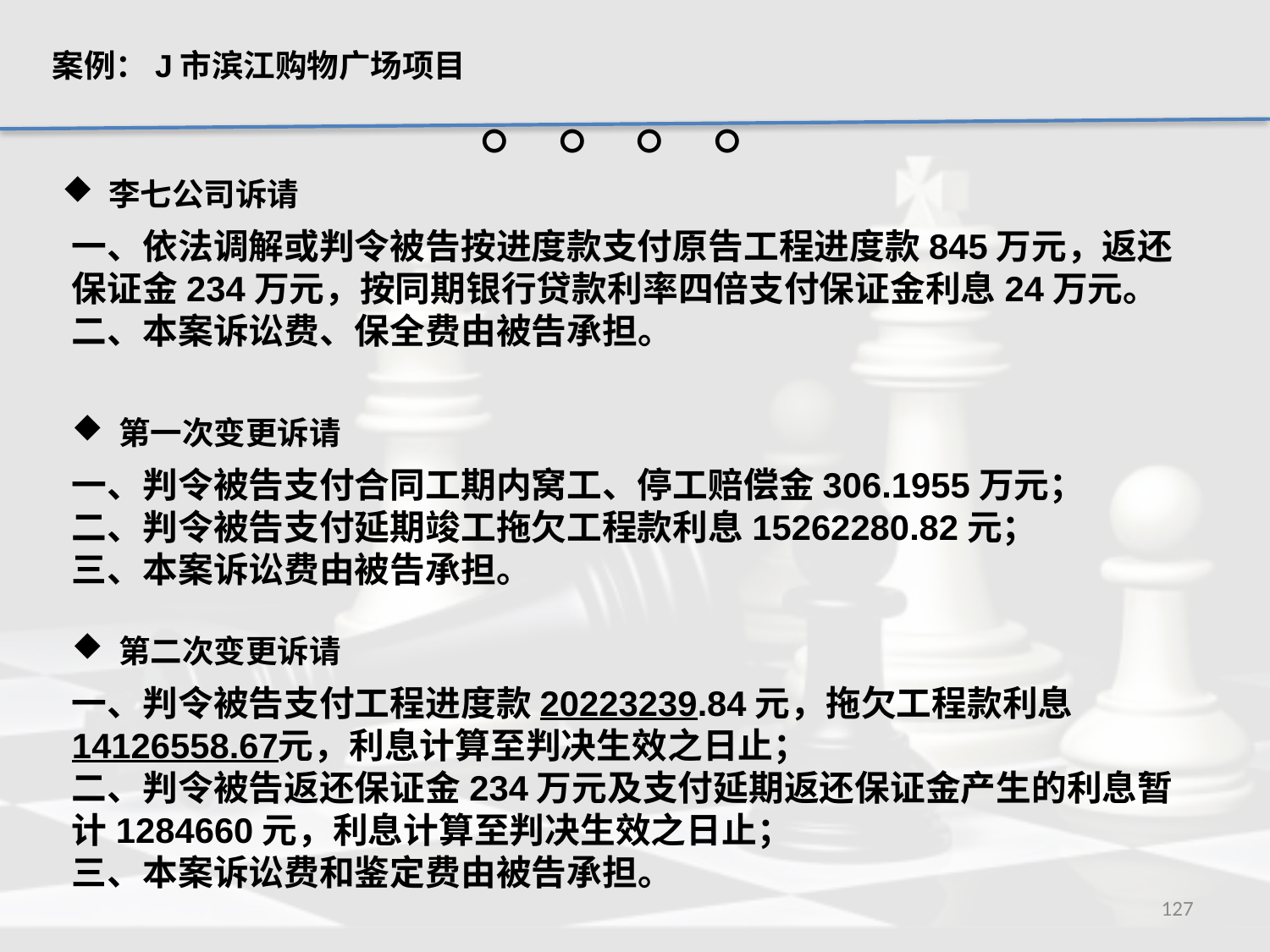

。。。。
案例：J市滨江购物广场项目
 李七公司诉请
一、依法调解或判令被告按进度款支付原告工程进度款845万元，返还保证金234万元，按同期银行贷款利率四倍支付保证金利息24万元。
二、本案诉讼费、保全费由被告承担。
 第一次变更诉请
一、判令被告支付合同工期内窝工、停工赔偿金306.1955万元；
二、判令被告支付延期竣工拖欠工程款利息15262280.82元；
三、本案诉讼费由被告承担。

 第二次变更诉请
一、判令被告支付工程进度款20223239.84元，拖欠工程款利息14126558.67元，利息计算至判决生效之日止；
二、判令被告返还保证金234万元及支付延期返还保证金产生的利息暂计1284660元，利息计算至判决生效之日止；
三、本案诉讼费和鉴定费由被告承担。

127